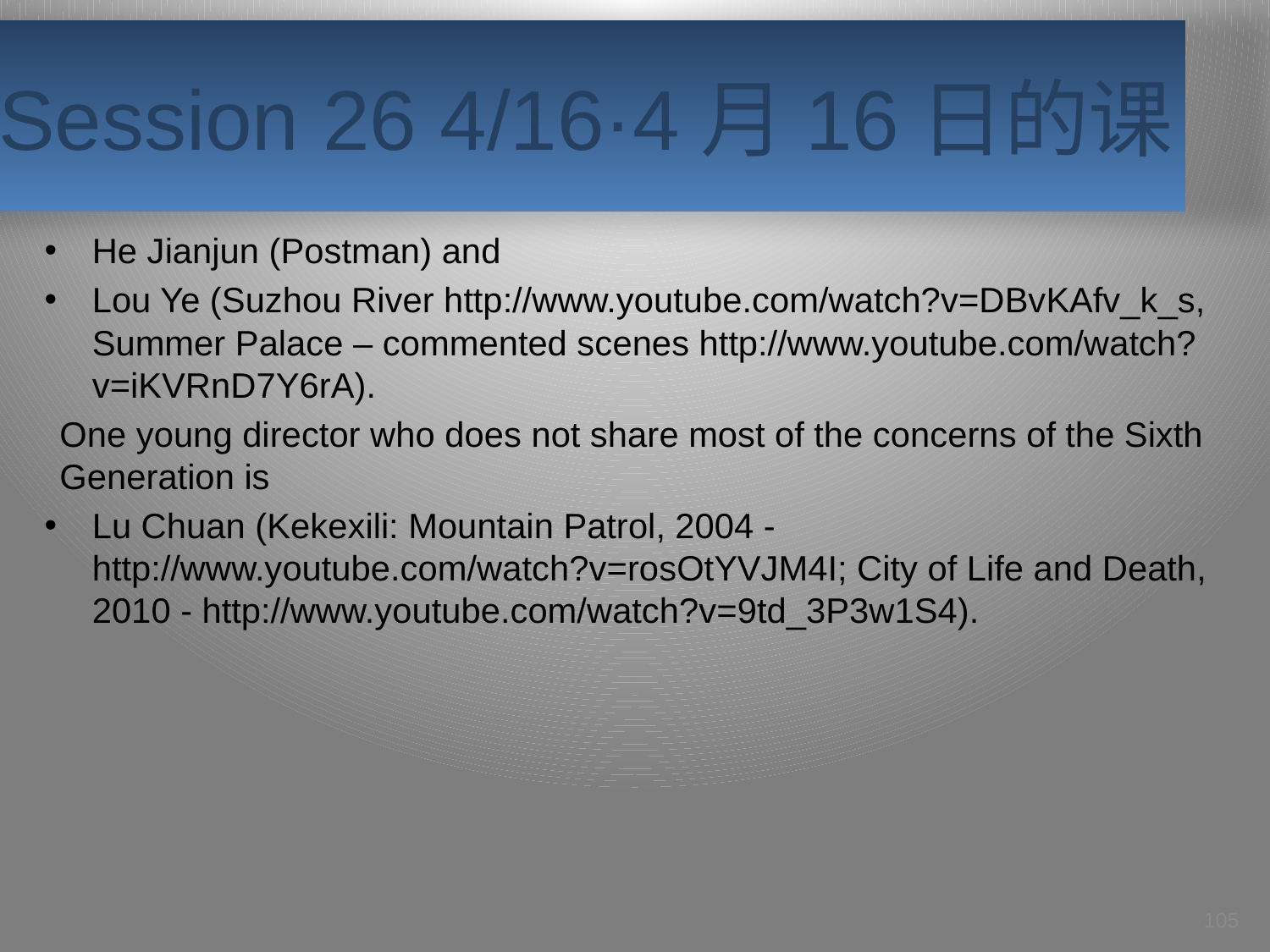

# Session 26 4/16·4月16日的课
He Jianjun (Postman) and
Lou Ye (Suzhou River http://www.youtube.com/watch?v=DBvKAfv_k_s, Summer Palace – commented scenes http://www.youtube.com/watch?v=iKVRnD7Y6rA).
One young director who does not share most of the concerns of the Sixth Generation is
Lu Chuan (Kekexili: Mountain Patrol, 2004 - http://www.youtube.com/watch?v=rosOtYVJM4I; City of Life and Death, 2010 - http://www.youtube.com/watch?v=9td_3P3w1S4).

105